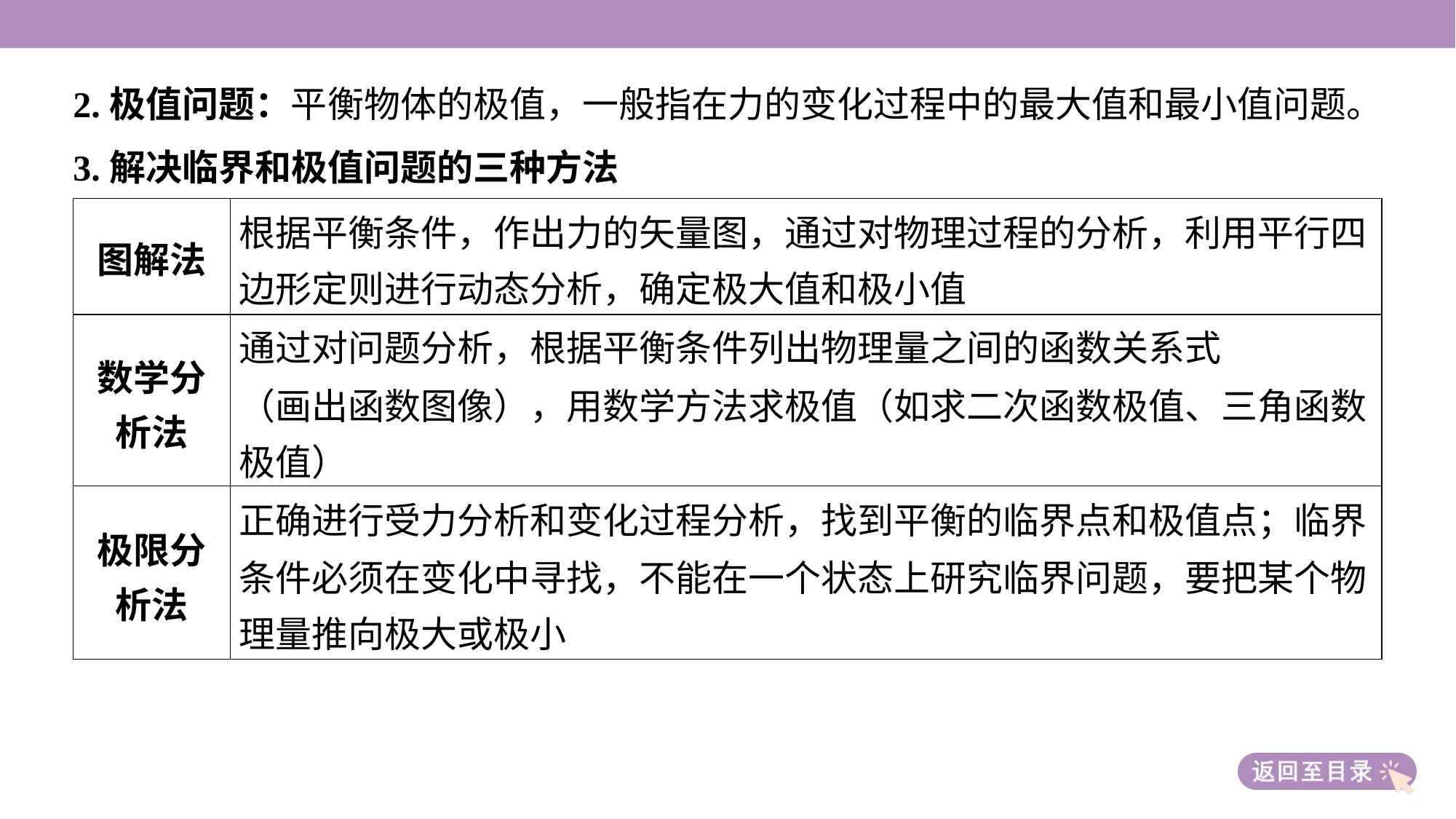

2.极值问题：平衡物体的极值，一般指在力的变化过程中的最大值和最小值问题。
3.解决临界和极值问题的三种方法
| 图解法 | 根据平衡条件，作出力的矢量图，通过对物理过程的分析，利用平行四 边形定则进行动态分析，确定极大值和极小值 |
| --- | --- |
| 数学分 析法 | 通过对问题分析，根据平衡条件列出物理量之间的函数关系式 （画出函数图像），用数学方法求极值（如求二次函数极值、三角函数 极值） |
| 极限分 析法 | 正确进行受力分析和变化过程分析，找到平衡的临界点和极值点；临界 条件必须在变化中寻找，不能在一个状态上研究临界问题，要把某个物 理量推向极大或极小 |